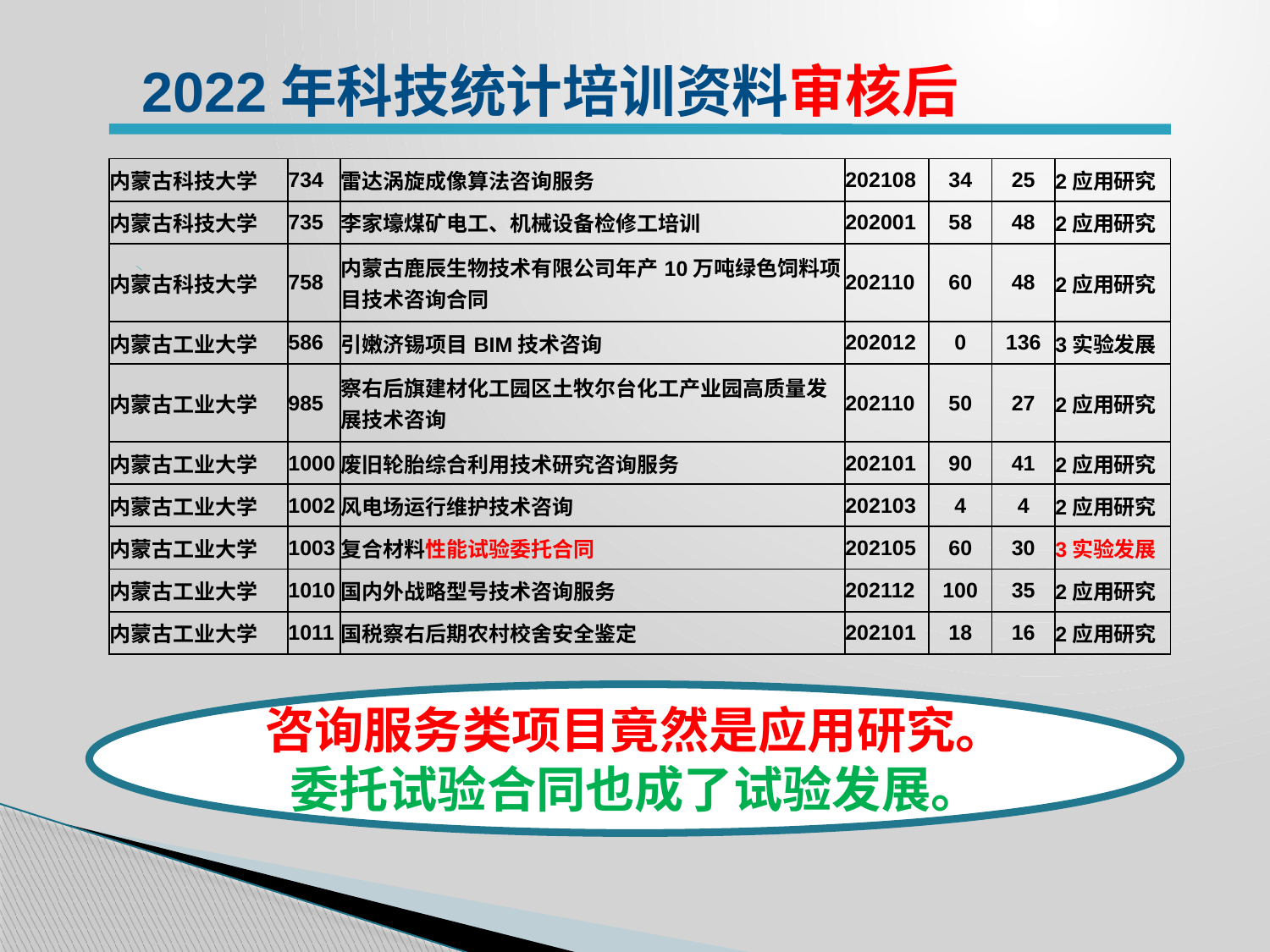

2022年科技统计培训资料审核后
| 内蒙古科技大学 | 734 | 雷达涡旋成像算法咨询服务 | 202108 | 34 | 25 | 2应用研究 |
| --- | --- | --- | --- | --- | --- | --- |
| 内蒙古科技大学 | 735 | 李家壕煤矿电工、机械设备检修工培训 | 202001 | 58 | 48 | 2应用研究 |
| 内蒙古科技大学 | 758 | 内蒙古鹿辰生物技术有限公司年产10万吨绿色饲料项目技术咨询合同 | 202110 | 60 | 48 | 2应用研究 |
| 内蒙古工业大学 | 586 | 引嫩济锡项目BIM技术咨询 | 202012 | 0 | 136 | 3实验发展 |
| 内蒙古工业大学 | 985 | 察右后旗建材化工园区土牧尔台化工产业园高质量发展技术咨询 | 202110 | 50 | 27 | 2应用研究 |
| 内蒙古工业大学 | 1000 | 废旧轮胎综合利用技术研究咨询服务 | 202101 | 90 | 41 | 2应用研究 |
| 内蒙古工业大学 | 1002 | 风电场运行维护技术咨询 | 202103 | 4 | 4 | 2应用研究 |
| 内蒙古工业大学 | 1003 | 复合材料性能试验委托合同 | 202105 | 60 | 30 | 3实验发展 |
| 内蒙古工业大学 | 1010 | 国内外战略型号技术咨询服务 | 202112 | 100 | 35 | 2应用研究 |
| 内蒙古工业大学 | 1011 | 国税察右后期农村校舍安全鉴定 | 202101 | 18 | 16 | 2应用研究 |
咨询服务类项目竟然是应用研究。
委托试验合同也成了试验发展。